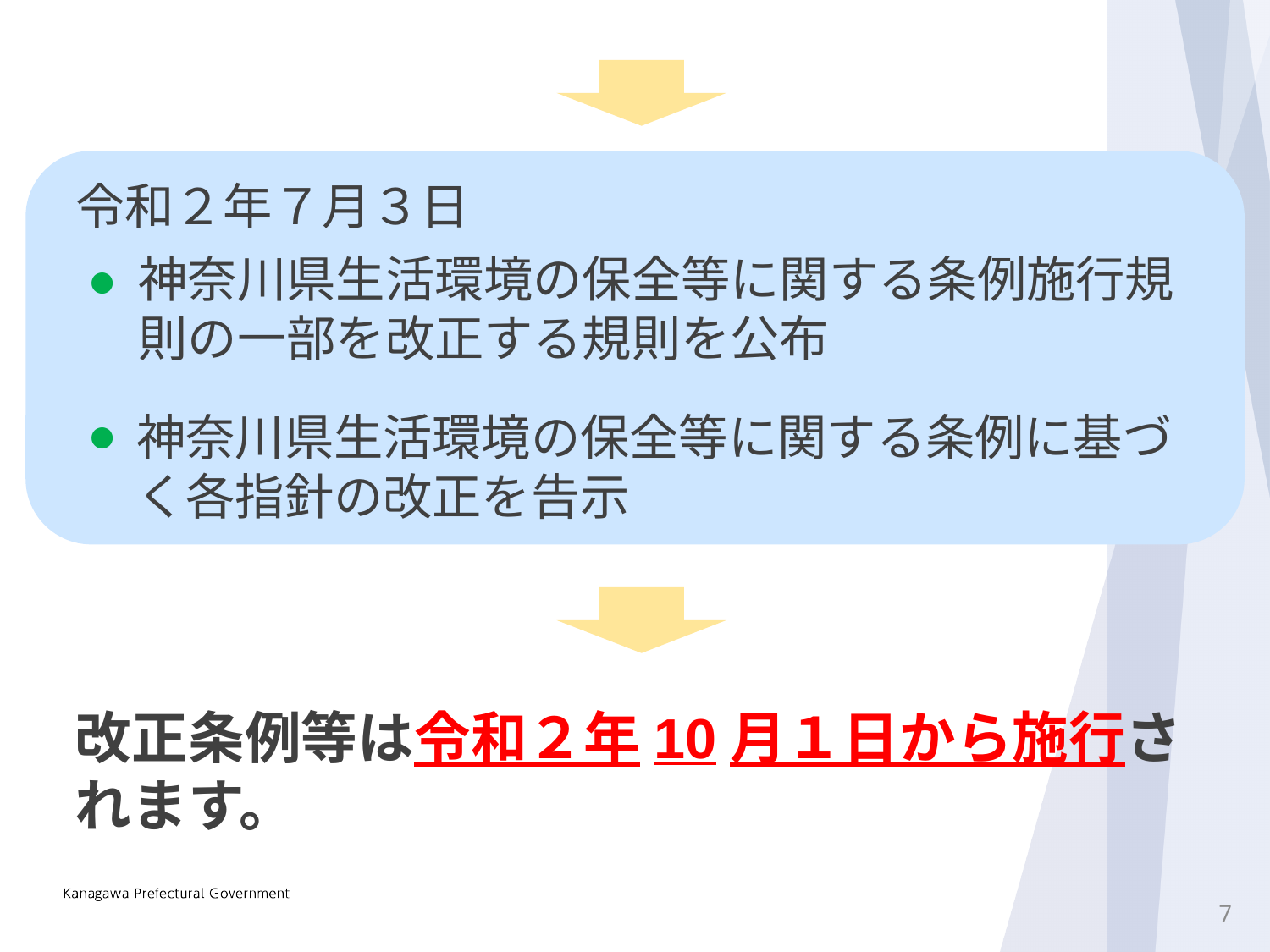

令和２年７月３日
●
神奈川県生活環境の保全等に関する条例施行規則の一部を改正する規則を公布
●
神奈川県生活環境の保全等に関する条例に基づく各指針の改正を告示

改正条例等は令和２年10月１日から施行されます。
7